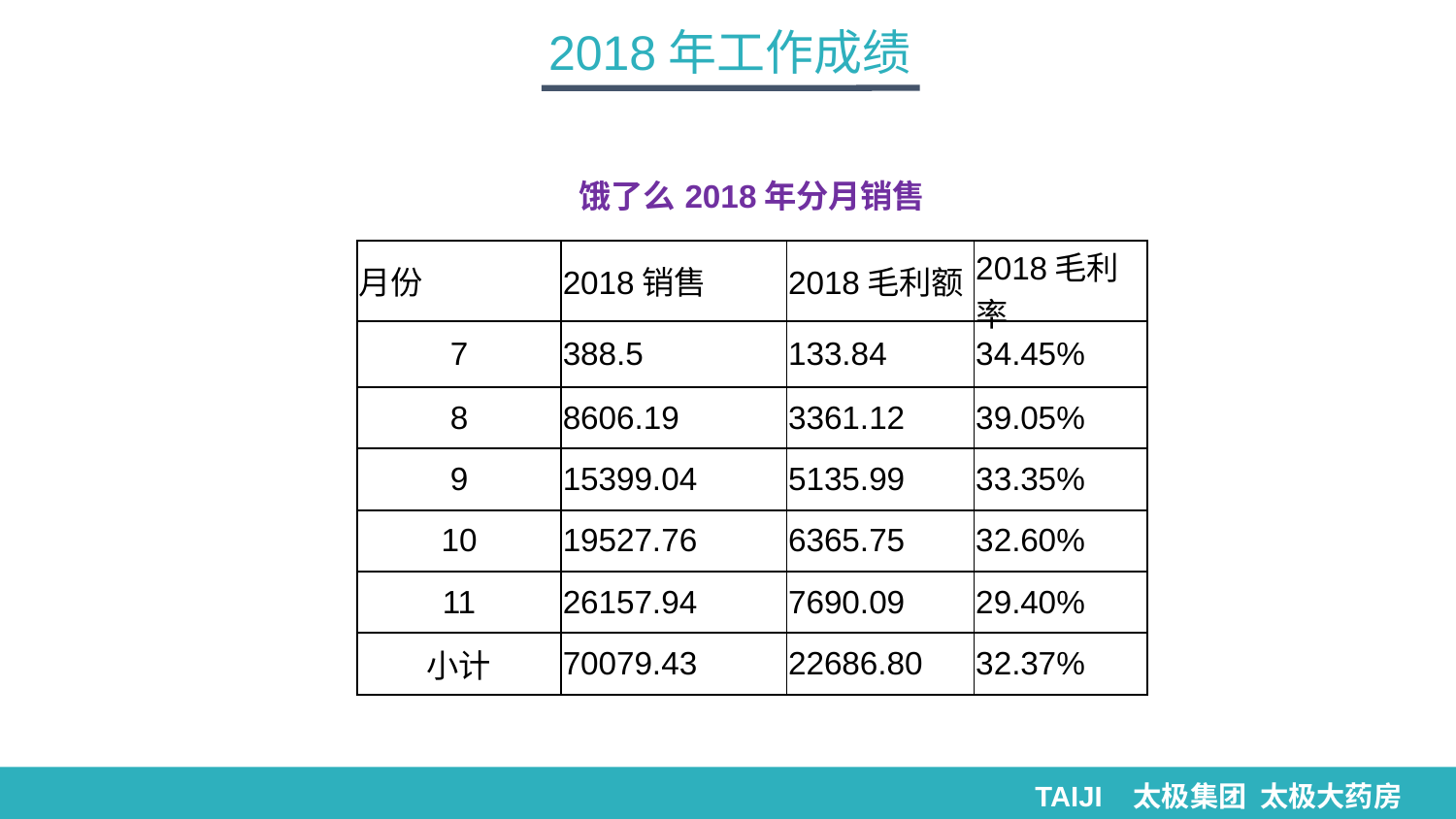

2018年工作成绩
| 饿了么2018年分月销售 |  |  |  |
| --- | --- | --- | --- |
| 月份 | 2018销售 | 2018毛利额 | 2018毛利率 |
| 7 | 388.5 | 133.84 | 34.45% |
| 8 | 8606.19 | 3361.12 | 39.05% |
| 9 | 15399.04 | 5135.99 | 33.35% |
| 10 | 19527.76 | 6365.75 | 32.60% |
| 11 | 26157.94 | 7690.09 | 29.40% |
| 小计 | 70079.43 | 22686.80 | 32.37% |

TAIJI   太极集团  太极大药房